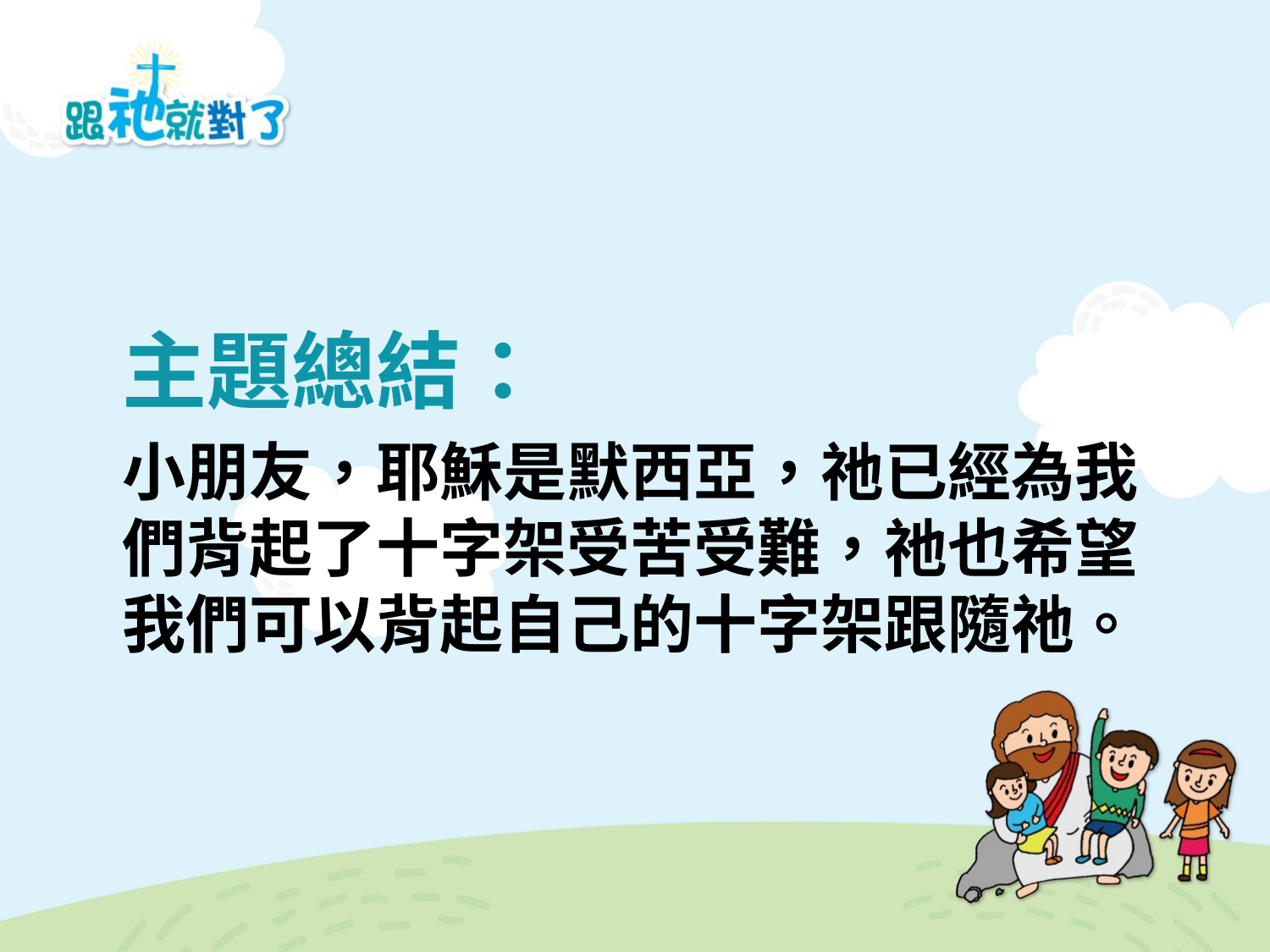

主題總結：
小朋友，耶穌是默西亞，祂已經為我們背起了十字架受苦受難，祂也希望我們可以背起自己的十字架跟隨祂。